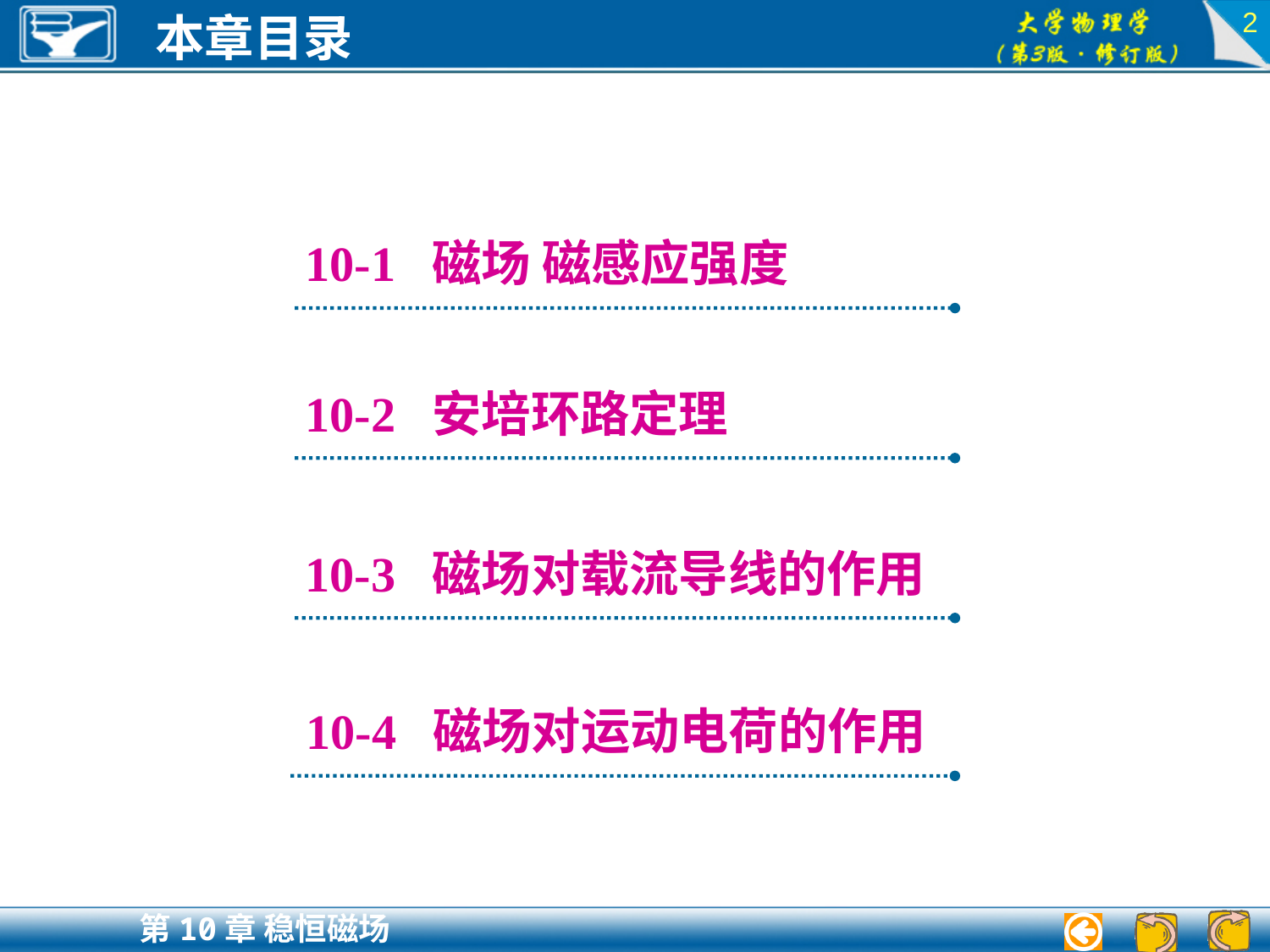

2
10-1  磁场 磁感应强度

10-2  安培环路定理

10-3  磁场对载流导线的作用

10-4  磁场对运动电荷的作用